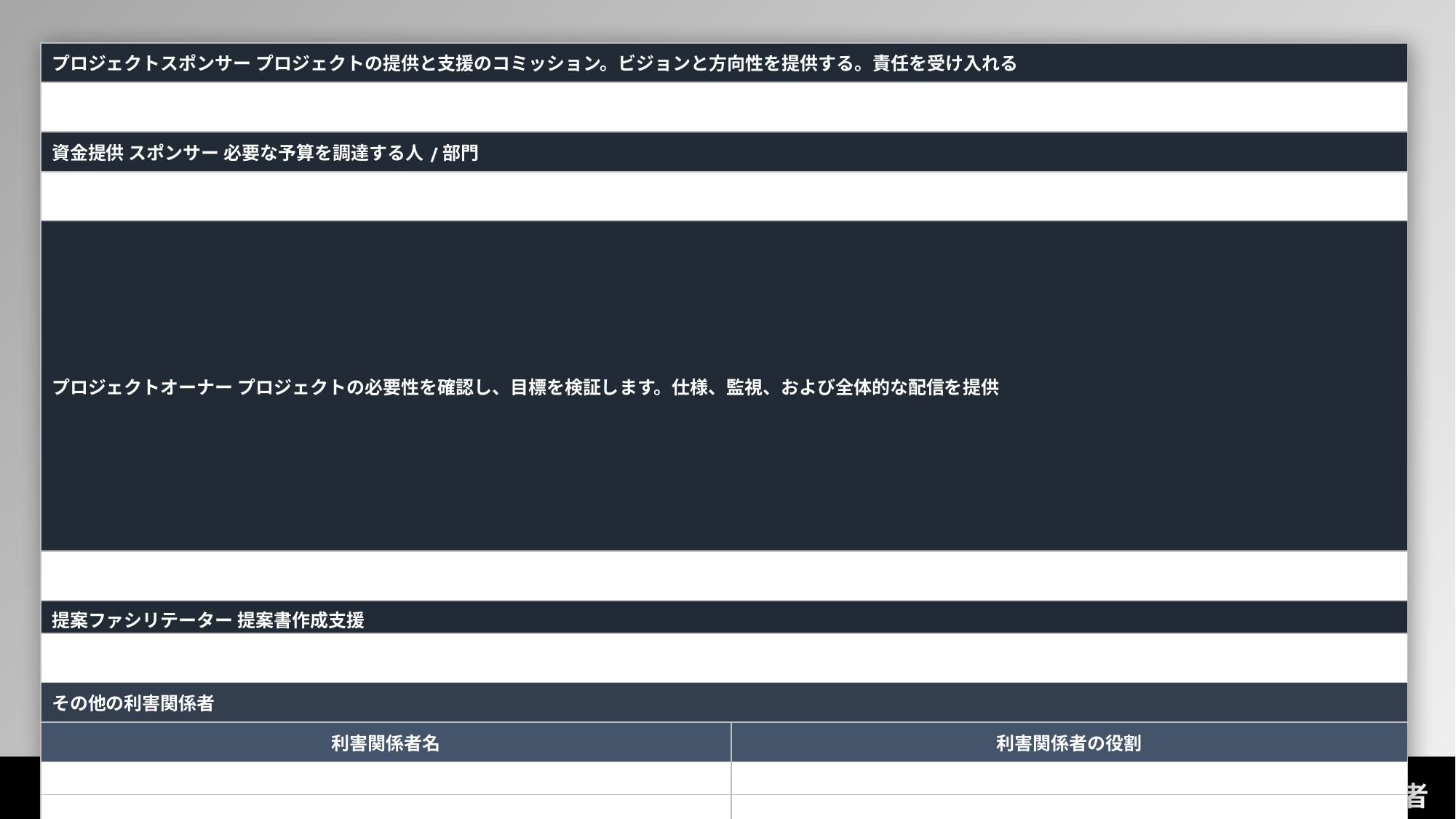

| プロジェクトスポンサー プロジェクトの提供と支援のコミッション。ビジョンと方向性を提供する。責任を受け入れる |  |
| --- | --- |
|  |  |
| 資金提供 スポンサー 必要な予算を調達する人/部門 |  |
|  |  |
| プロジェクトオーナー プロジェクトの必要性を確認し、目標を検証します。仕様、監視、および全体的な配信を提供 |  |
|  |  |
| 提案ファシリテーター 提案書作成支援 |  |
|  |  |
| その他の利害関係者 |  |
| 利害関係者名 | 利害関係者の役割 |
|  |  |
|  |  |
|  |  |
|  |  |

利害関係者